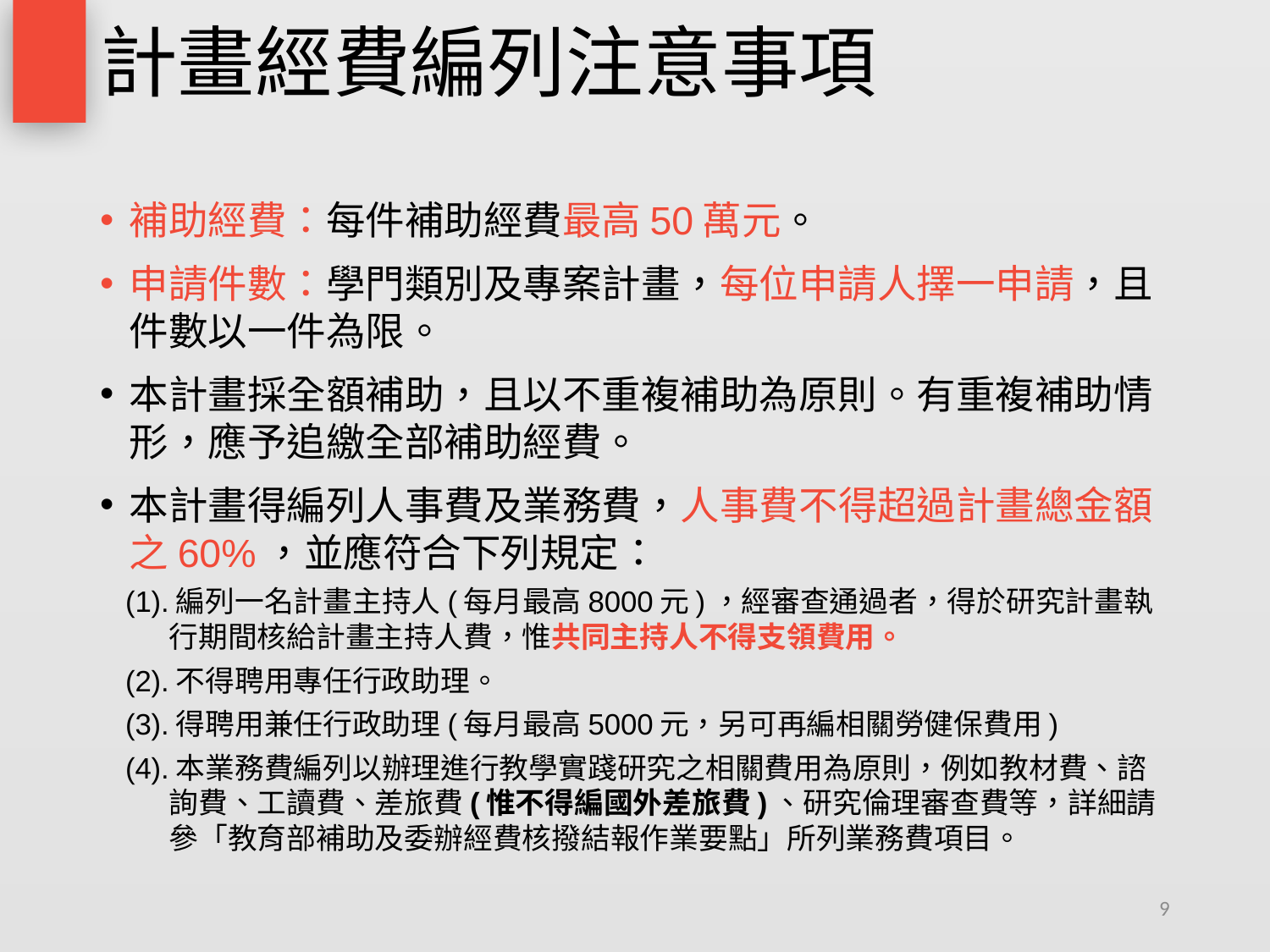

# 計畫經費編列注意事項
補助經費：每件補助經費最高50萬元。
申請件數：學門類別及專案計畫，每位申請人擇一申請，且件數以一件為限。
本計畫採全額補助，且以不重複補助為原則。有重複補助情形，應予追繳全部補助經費。
本計畫得編列人事費及業務費，人事費不得超過計畫總金額之60%，並應符合下列規定：
(1).編列一名計畫主持人(每月最高8000元)，經審查通過者，得於研究計畫執行期間核給計畫主持人費，惟共同主持人不得支領費用。
(2).不得聘用專任行政助理。
(3).得聘用兼任行政助理(每月最高5000元，另可再編相關勞健保費用)
(4).本業務費編列以辦理進行教學實踐研究之相關費用為原則，例如教材費、諮詢費、工讀費、差旅費(惟不得編國外差旅費)、研究倫理審查費等，詳細請參「教育部補助及委辦經費核撥結報作業要點」所列業務費項目。
9